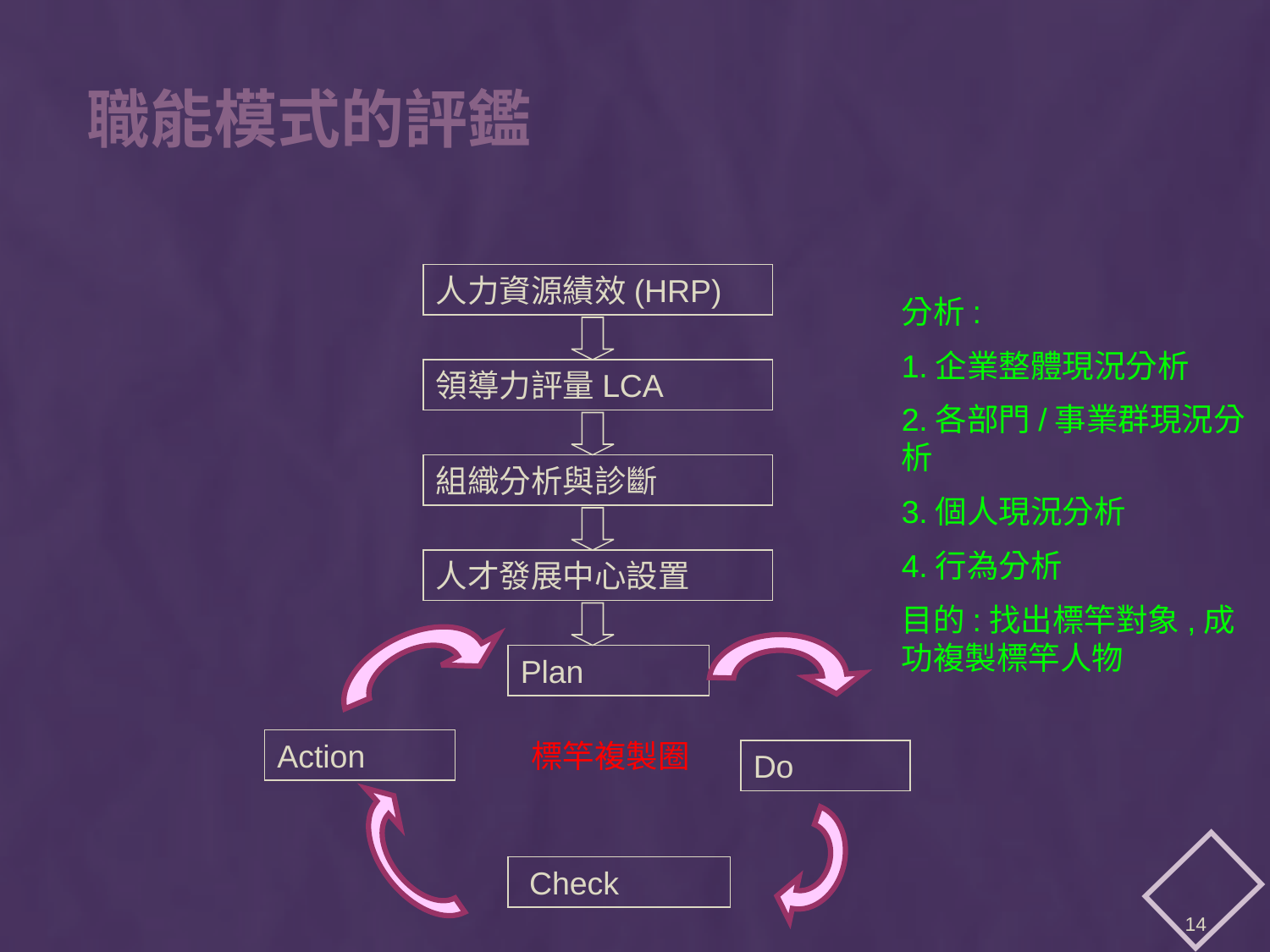

# 職能模式的評鑑

人力資源績效(HRP)

分析:
1.企業整體現況分析
2.各部門/事業群現況分析
3.個人現況分析
4.行為分析
目的:找出標竿對象,成功複製標竿人物

領導力評量LCA

組織分析與診斷

人才發展中心設置

Plan
Action
標竿複製圈
Do

 Check
14